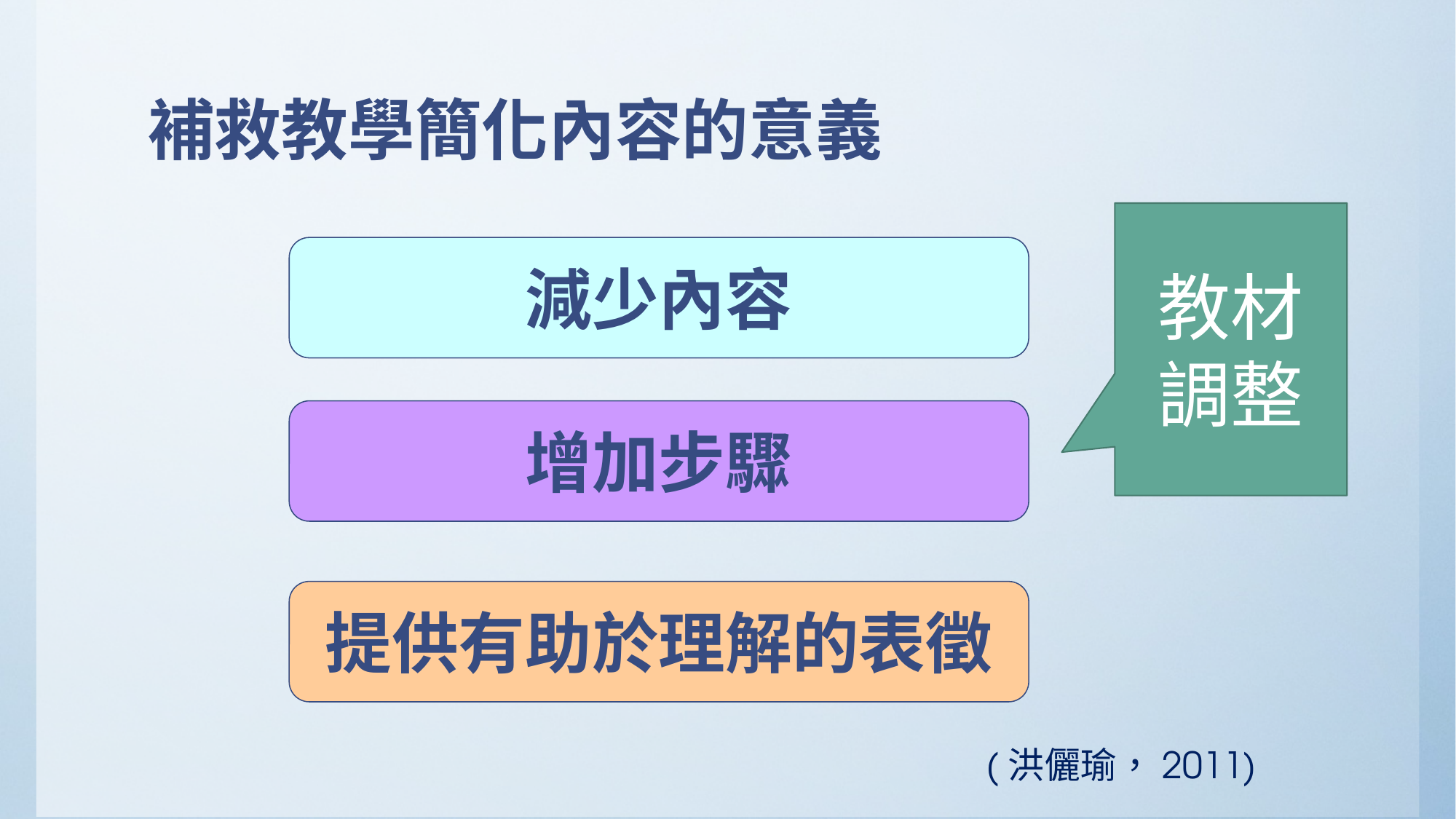

# 補救教學簡化內容的意義

教材
調整

減少內容
增加步驟
提供有助於理解的表徵
(洪儷瑜，2011)